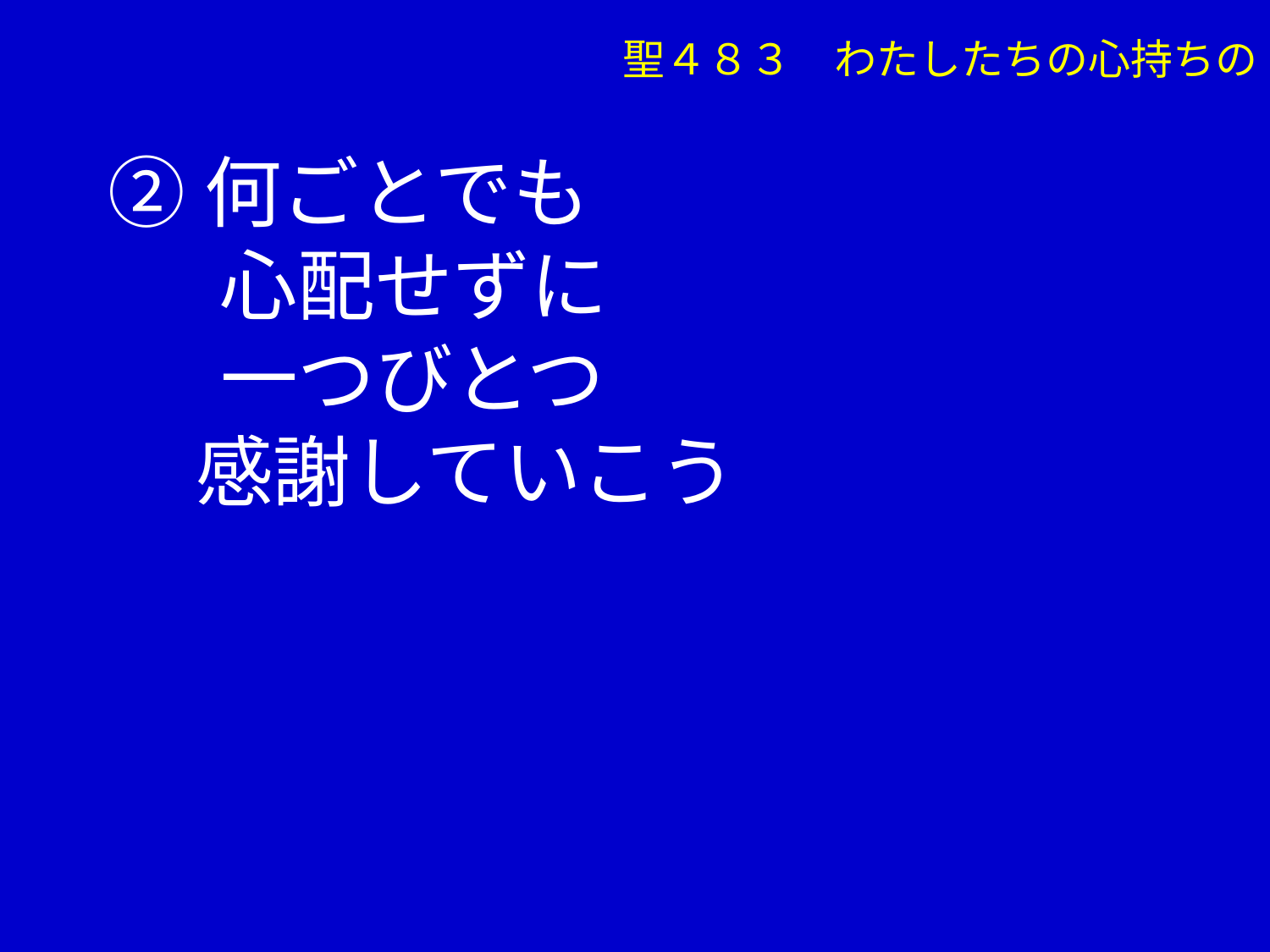

聖４８３　わたしたちの心持ちの
➁何ごとでも
　  心配せずに
　  一つびとつ
    感謝していこう